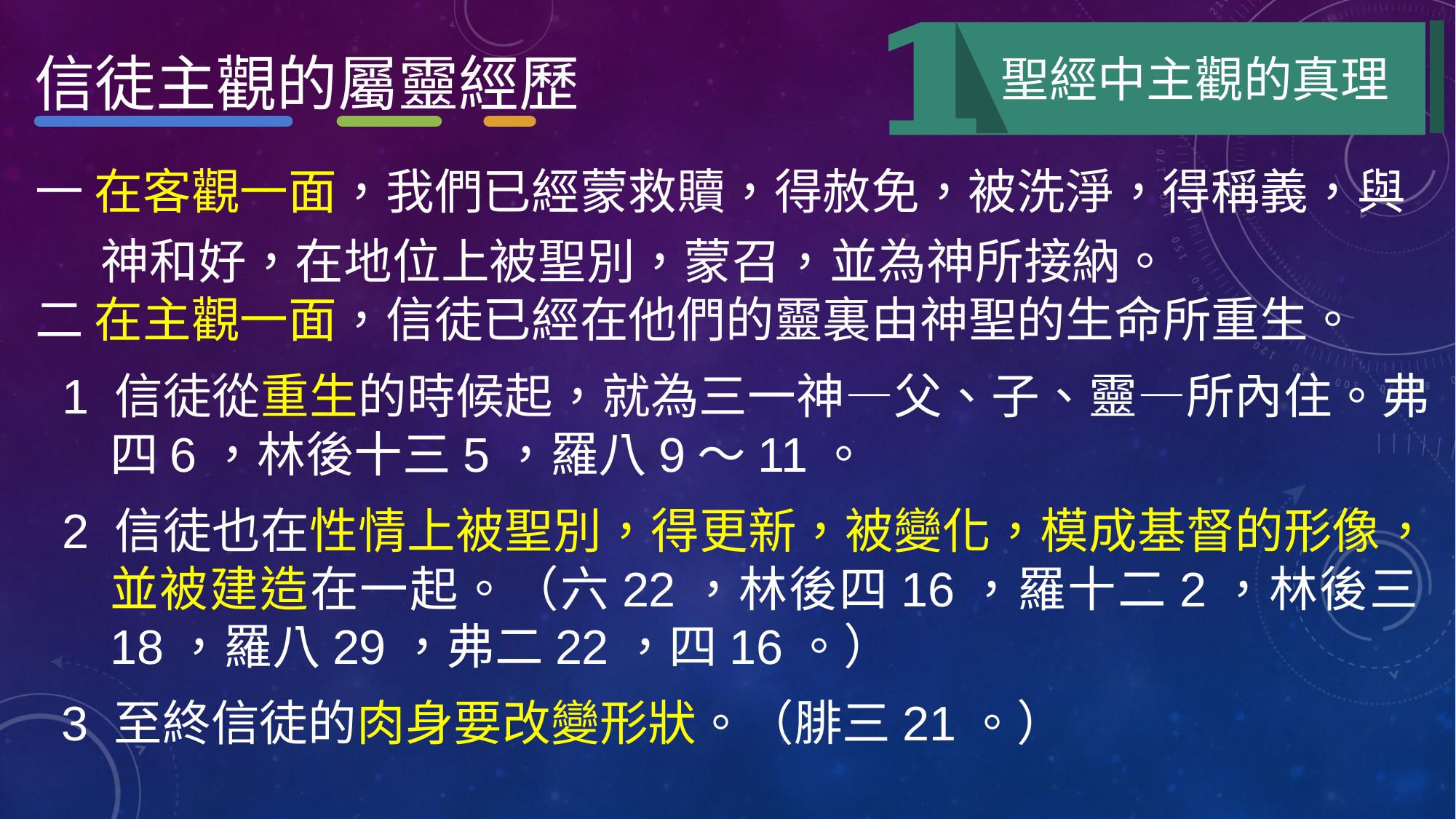

信徒主觀的屬靈經歷
聖經中主觀的真理

一 在客觀一面，我們已經蒙救贖，得赦免，被洗淨，得稱義，與
     神和好，在地位上被聖別，蒙召，並為神所接納。
二 在主觀一面，信徒已經在他們的靈裏由神聖的生命所重生。
  1 信徒從重生的時候起，就為三一神—父、子、靈—所內住。弗四6，林後十三5，羅八9～11。
  2 信徒也在性情上被聖別，得更新，被變化，模成基督的形像，並被建造在一起。（六22，林後四16，羅十二2，林後三18，羅八29，弗二22，四16。）
  3 至終信徒的肉身要改變形狀。（腓三21。）